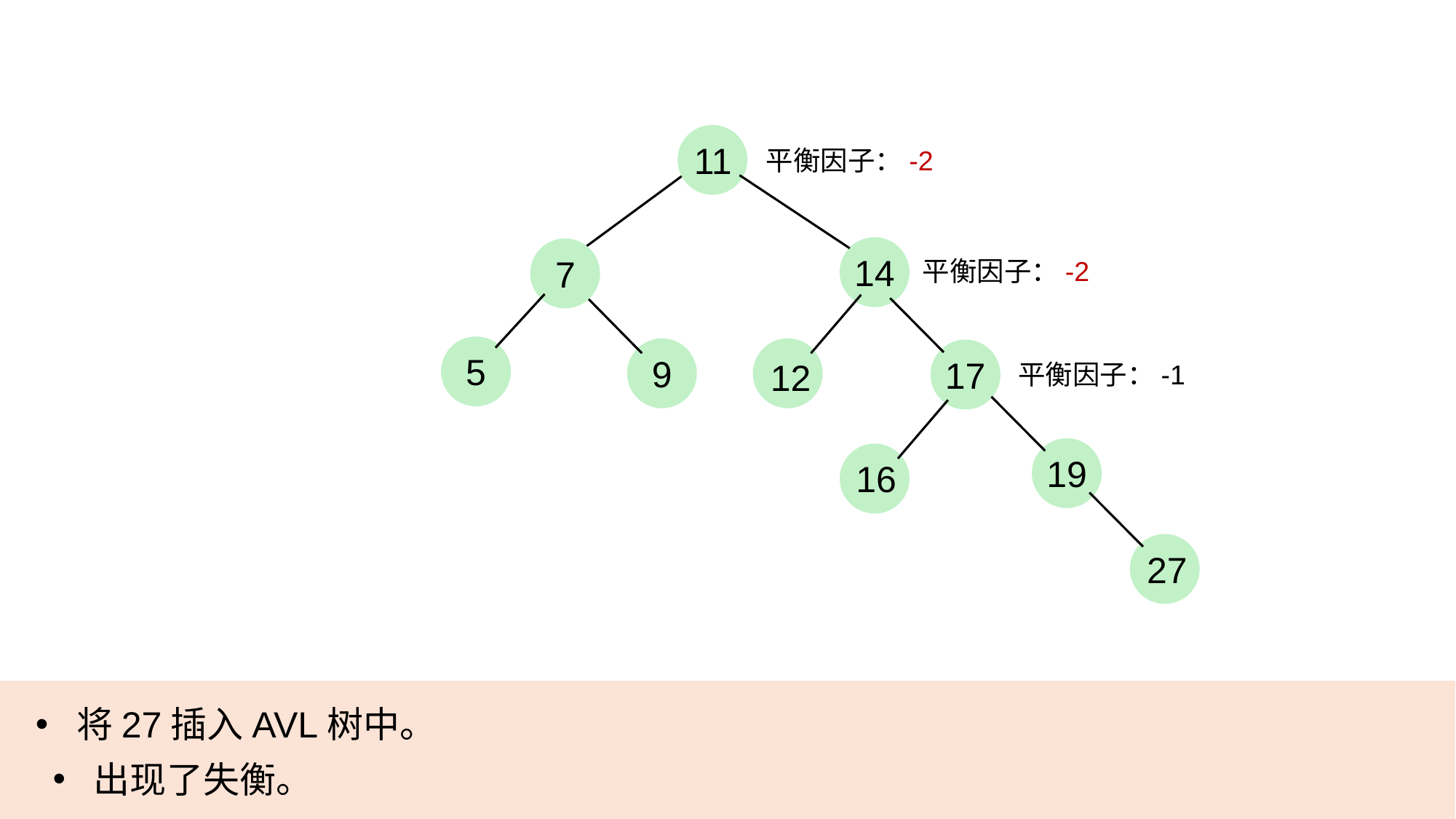

11
平衡因子：-2

14
7
平衡因子：-2

5
9
17
12
平衡因子：-1

19
16

27

将27插入AVL树中。
出现了失衡。